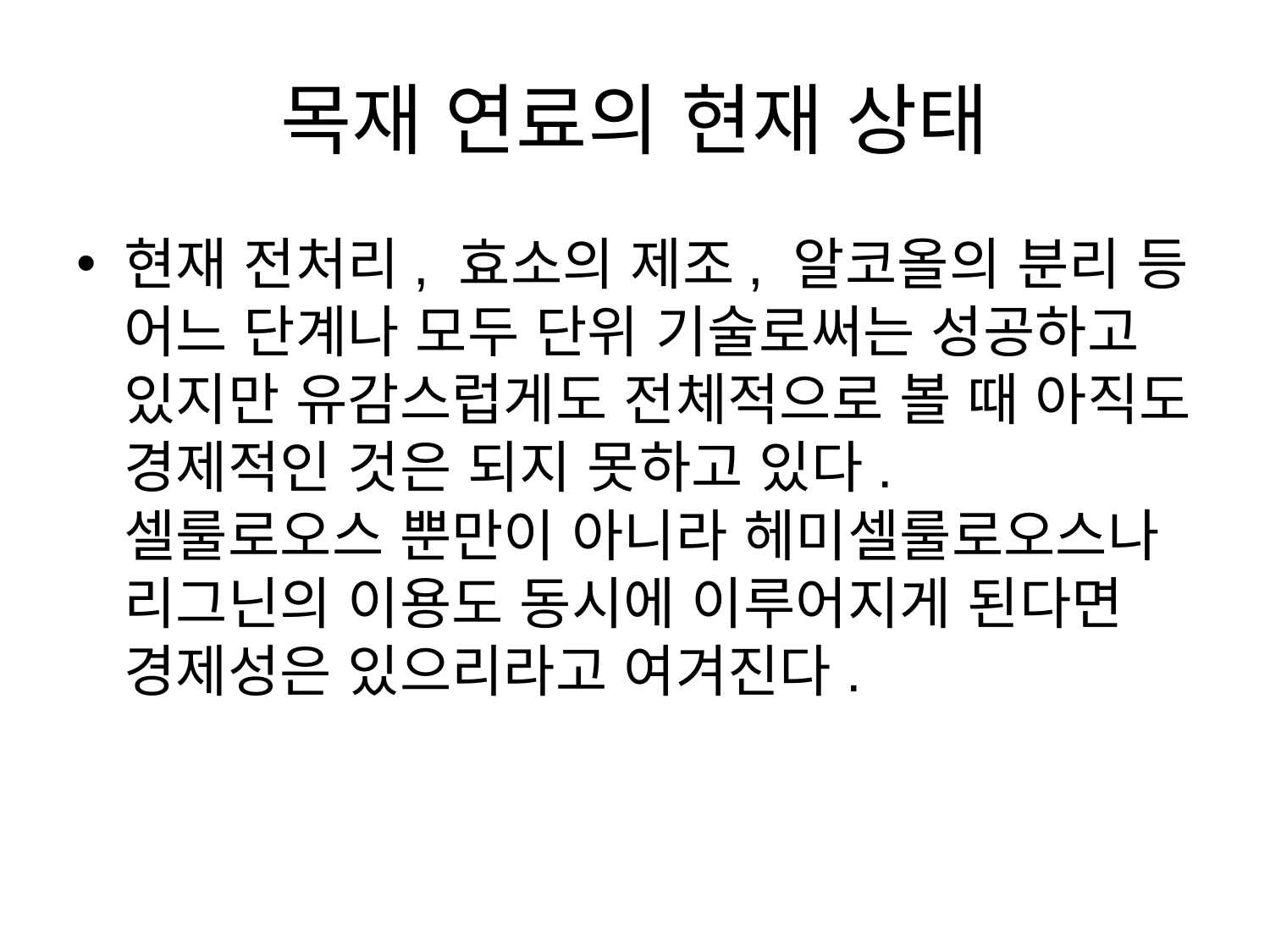

# 목재 연료의 현재 상태
현재 전처리, 효소의 제조, 알코올의 분리 등 어느 단계나 모두 단위 기술로써는 성공하고 있지만 유감스럽게도 전체적으로 볼 때 아직도 경제적인 것은 되지 못하고 있다.
셀룰로오스 뿐만이 아니라 헤미셀룰로오스나 리그닌의 이용도 동시에 이루어지게 된다면 경제성은 있으리라고 여겨진다.